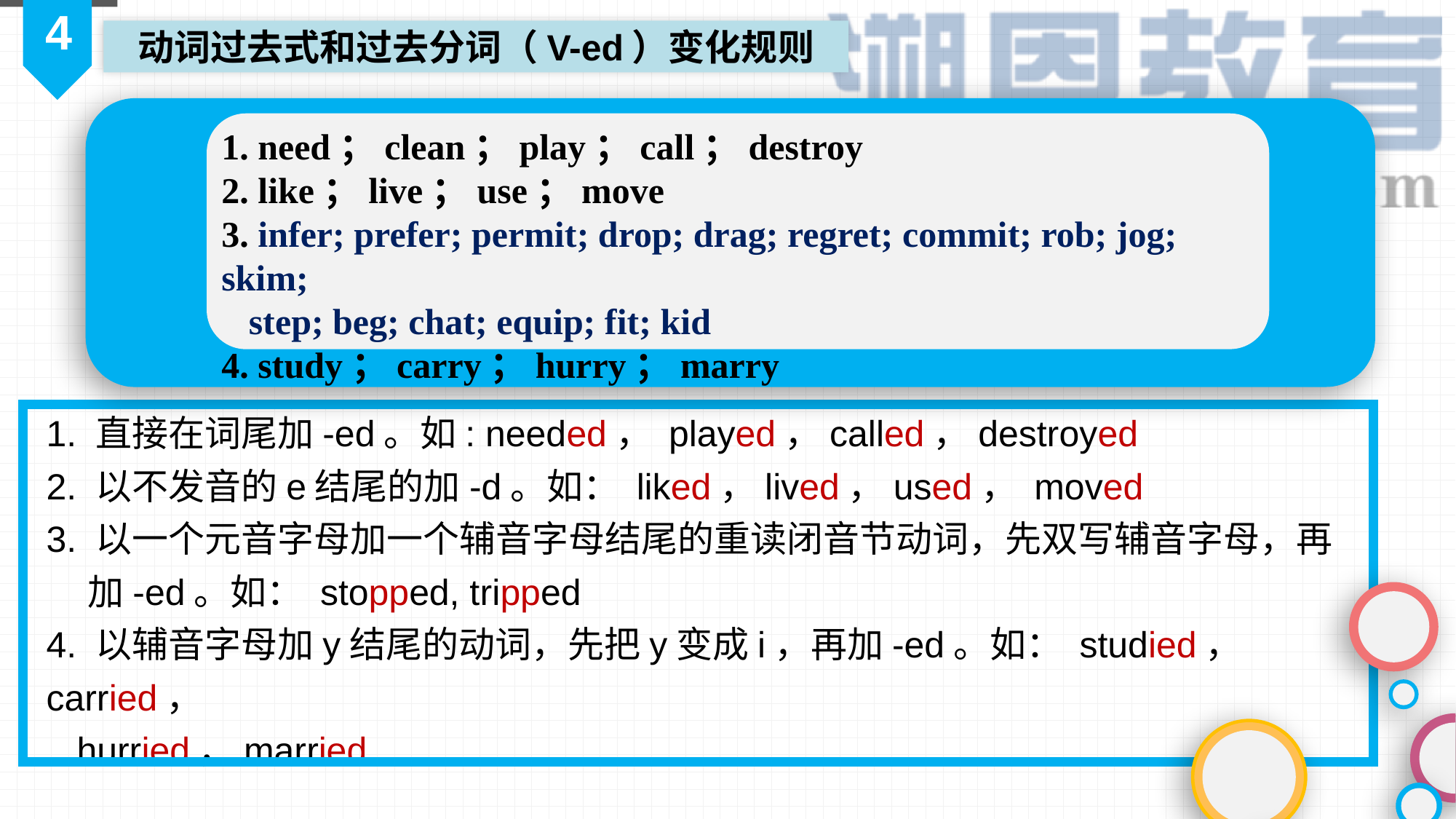

4
动词过去式和过去分词（V-ed）变化规则

1. need；clean；play；call；destroy
2. like；live；use；move
3. infer; prefer; permit; drop; drag; regret; commit; rob; jog; skim;
   step; beg; chat; equip; fit; kid
4. study；carry；hurry；marry

1. 直接在词尾加-ed。如: needed， played，called，destroyed
2. 以不发音的e结尾的加-d。如： liked，lived，used， moved
3. 以一个元音字母加一个辅音字母结尾的重读闭音节动词，先双写辅音字母，再
    加-ed。如： stopped, tripped
4. 以辅音字母加y结尾的动词，先把y变成i，再加-ed。如： studied， carried，
   hurried，married